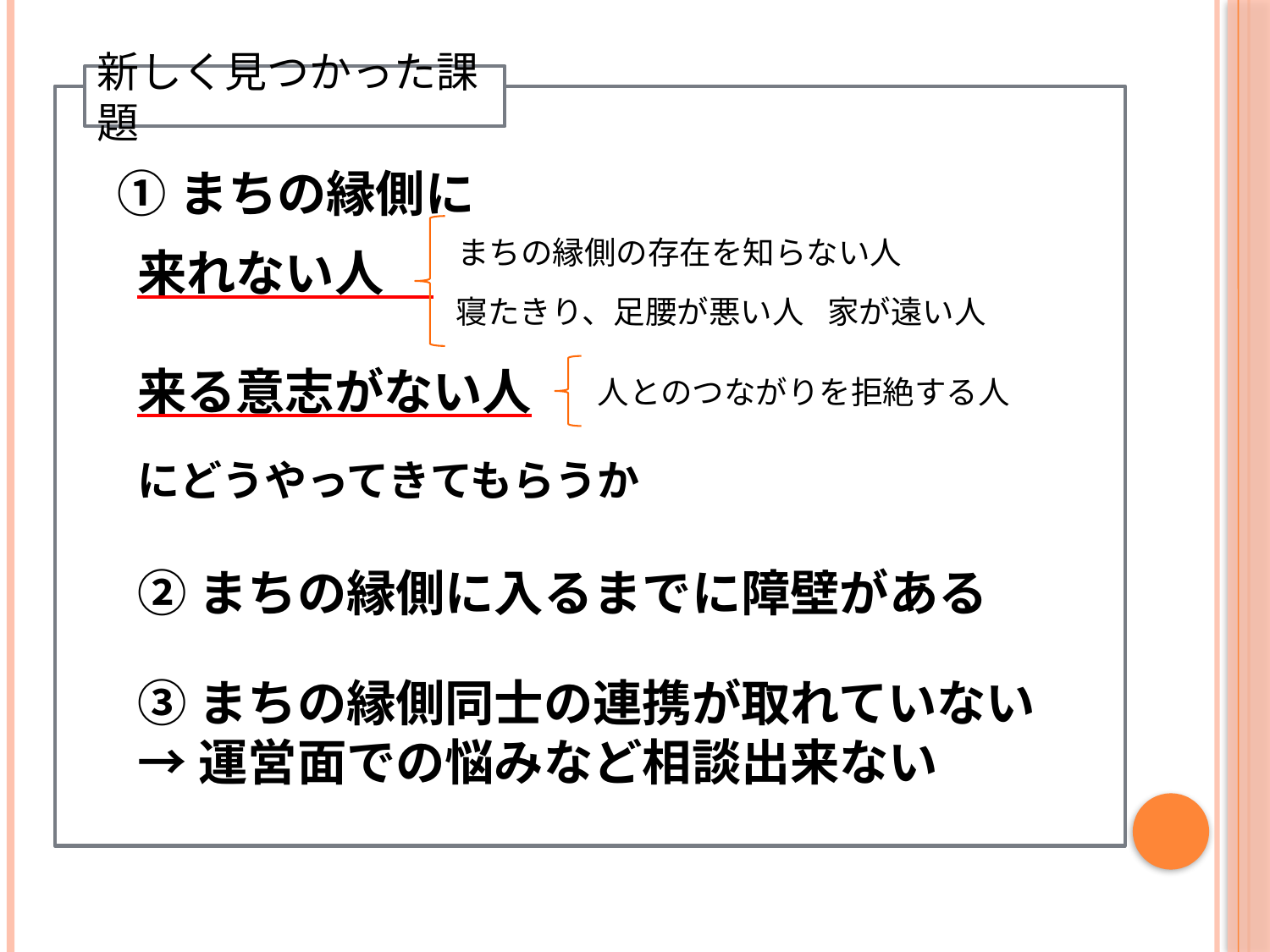

新しく見つかった課題

①まちの縁側に

まちの縁側の存在を知らない人
来れない人

来る意志がない人

にどうやってきてもらうか
寝たきり、足腰が悪い人
家が遠い人

人とのつながりを拒絶する人

②まちの縁側に入るまでに障壁がある
③まちの縁側同士の連携が取れていない
→運営面での悩みなど相談出来ない